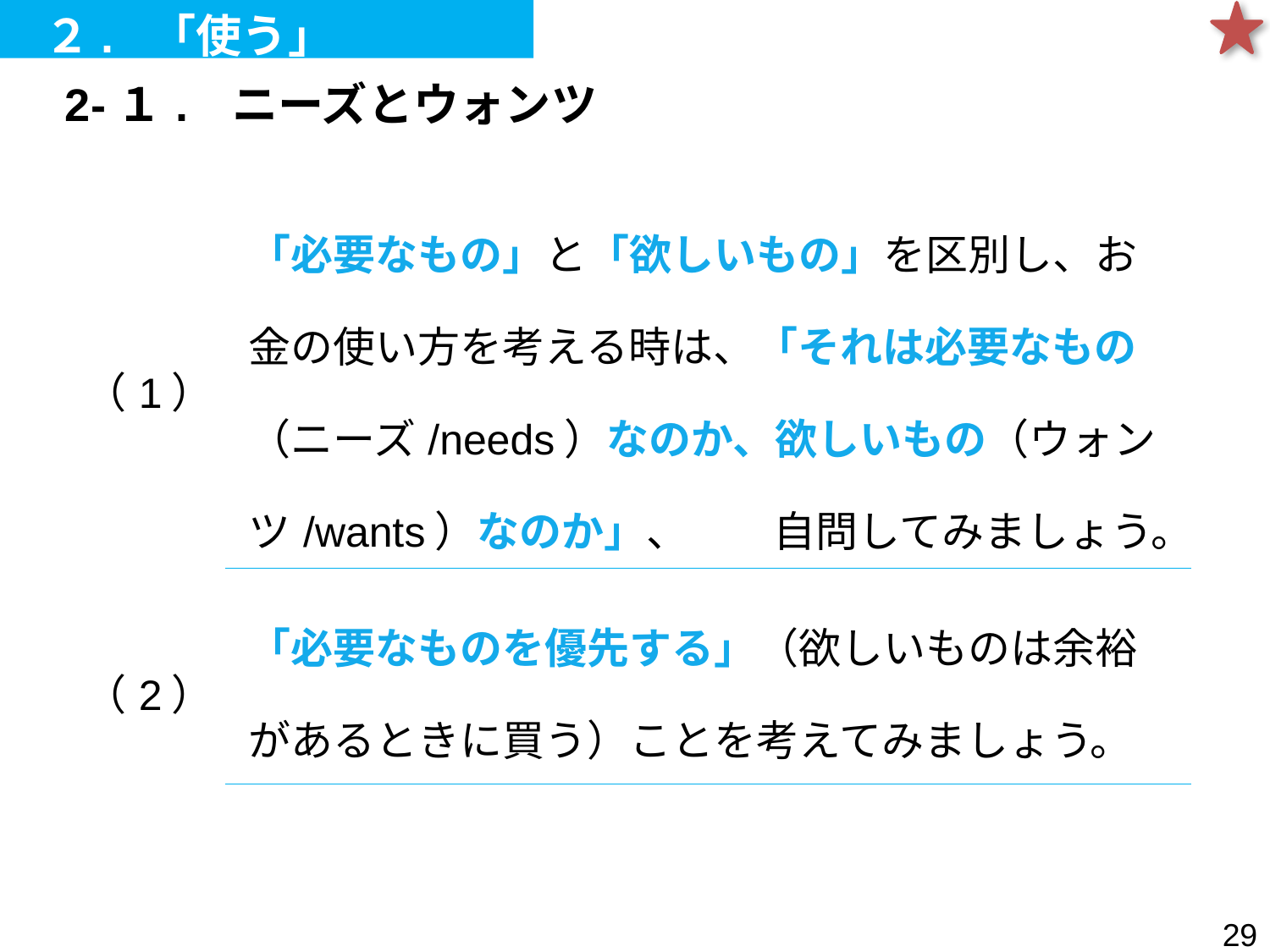

２.  「使う」

| 2-１. | ニーズとウォンツ |
| --- | --- |
| （1） | 「必要なもの」と「欲しいもの」を区別し、お金の使い方を考える時は、「それは必要なもの（ニーズ/needs）なのか、欲しいもの（ウォンツ/wants）なのか」、　　自問してみましょう。 |
| --- | --- |
| （2） | 「必要なものを優先する」（欲しいものは余裕があるときに買う）ことを考えてみましょう。 |
29